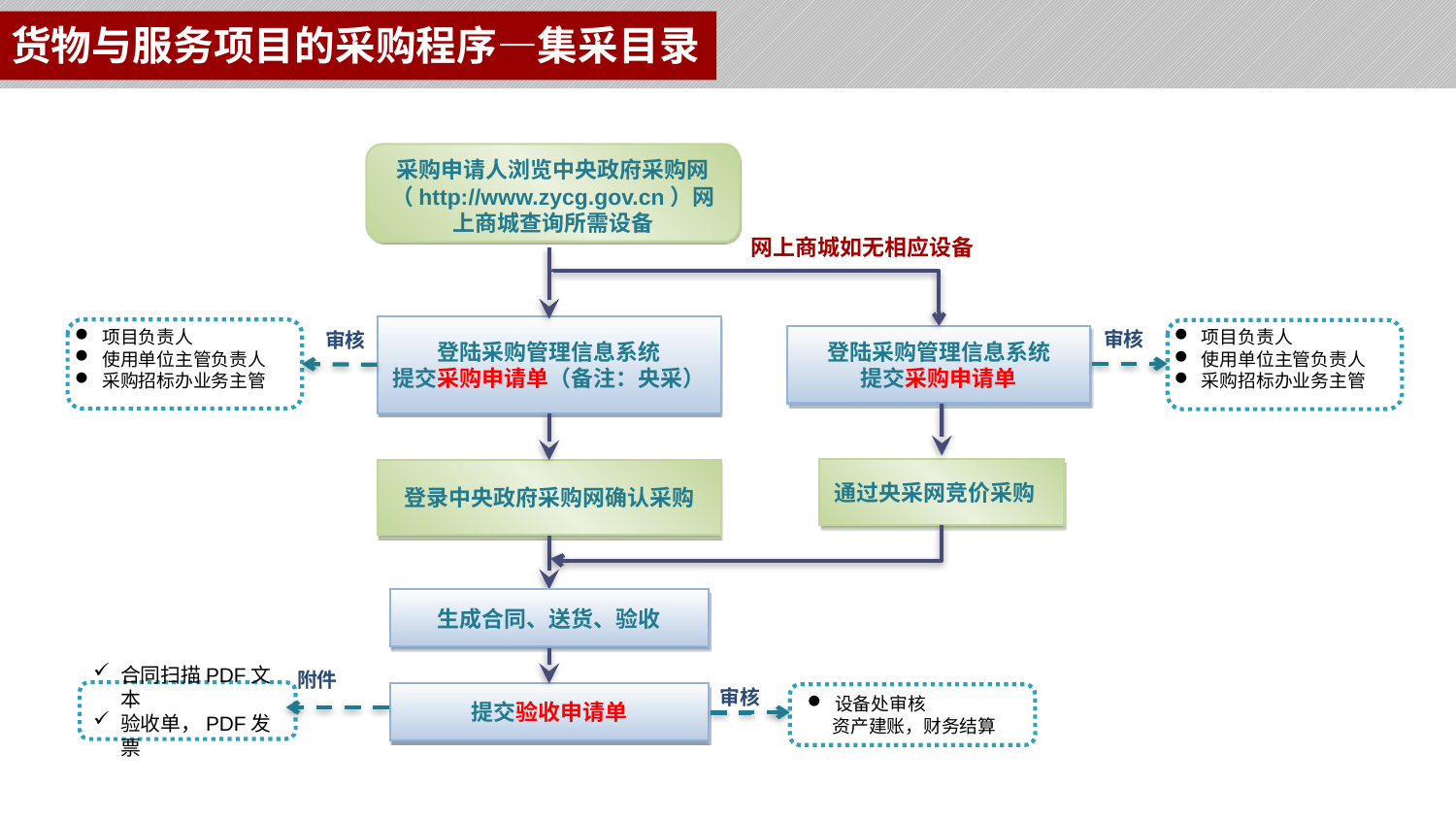

货物与服务项目的采购程序—集采目录
采购申请人浏览中央政府采购网（http://www.zycg.gov.cn）网上商城查询所需设备
网上商城如无相应设备
登陆采购管理信息系统
提交采购申请单（备注：央采）

项目负责人
使用单位主管负责人
采购招标办业务主管
项目负责人
使用单位主管负责人
采购招标办业务主管
审核
审核
登陆采购管理信息系统
提交采购申请单
通过央采网竞价采购
登录中央政府采购网确认采购
生成合同、送货、验收
附件
审核
合同扫描PDF文本
验收单，PDF发票
提交验收申请单
设备处审核
     资产建账，财务结算